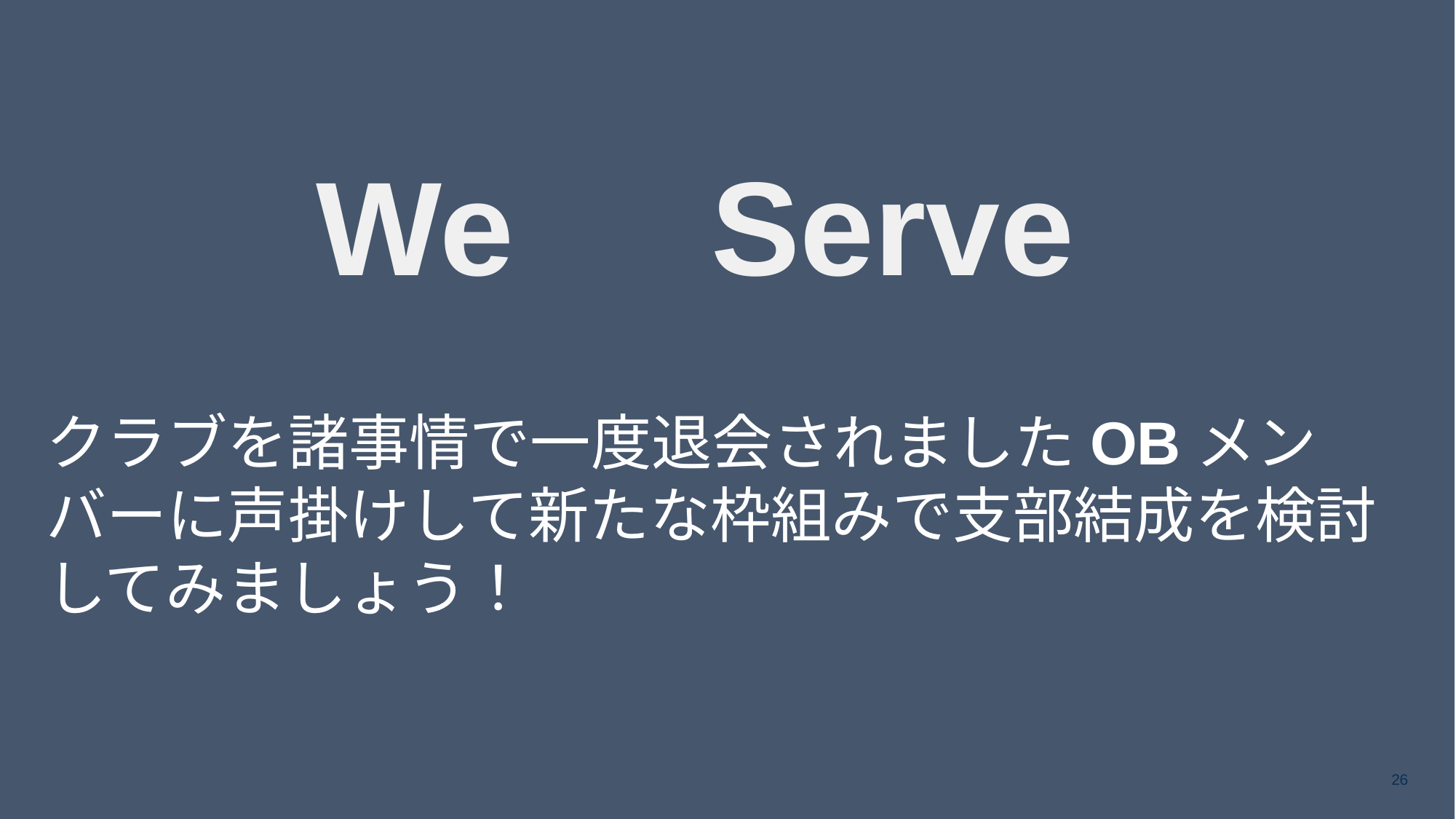

We　Serve

クラブを諸事情で一度退会されましたOBメンバーに声掛けして新たな枠組みで支部結成を検討してみましょう！